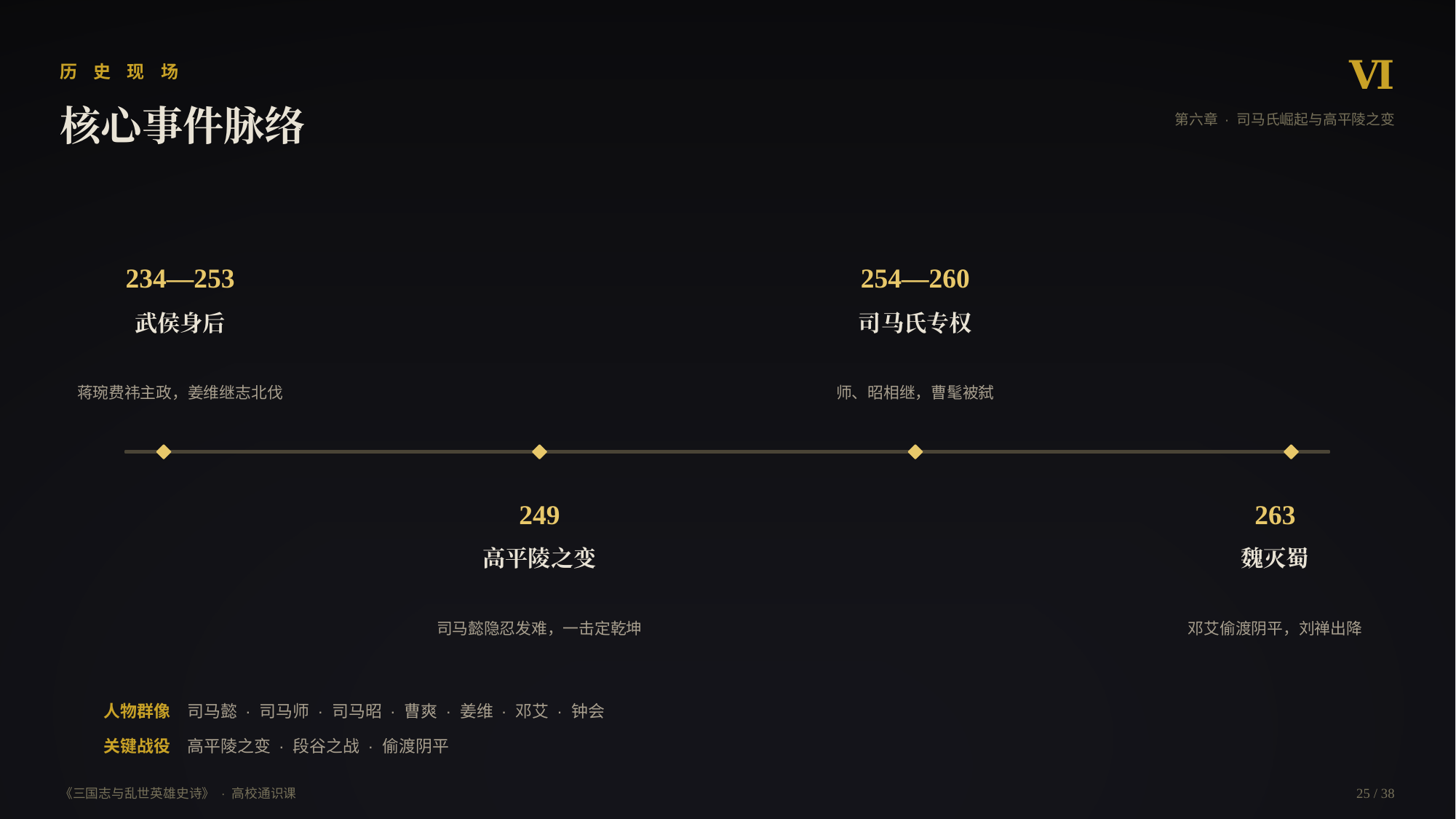

Ⅵ
历 史 现 场
核心事件脉络
第六章 · 司马氏崛起与高平陵之变
234—253
254—260
武侯身后
司马氏专权
蒋琬费祎主政，姜维继志北伐
师、昭相继，曹髦被弑

249
263
高平陵之变
魏灭蜀
司马懿隐忍发难，一击定乾坤
邓艾偷渡阴平，刘禅出降
人物群像　司马懿 · 司马师 · 司马昭 · 曹爽 · 姜维 · 邓艾 · 钟会
关键战役　高平陵之变 · 段谷之战 · 偷渡阴平
《三国志与乱世英雄史诗》 · 高校通识课
25 / 38